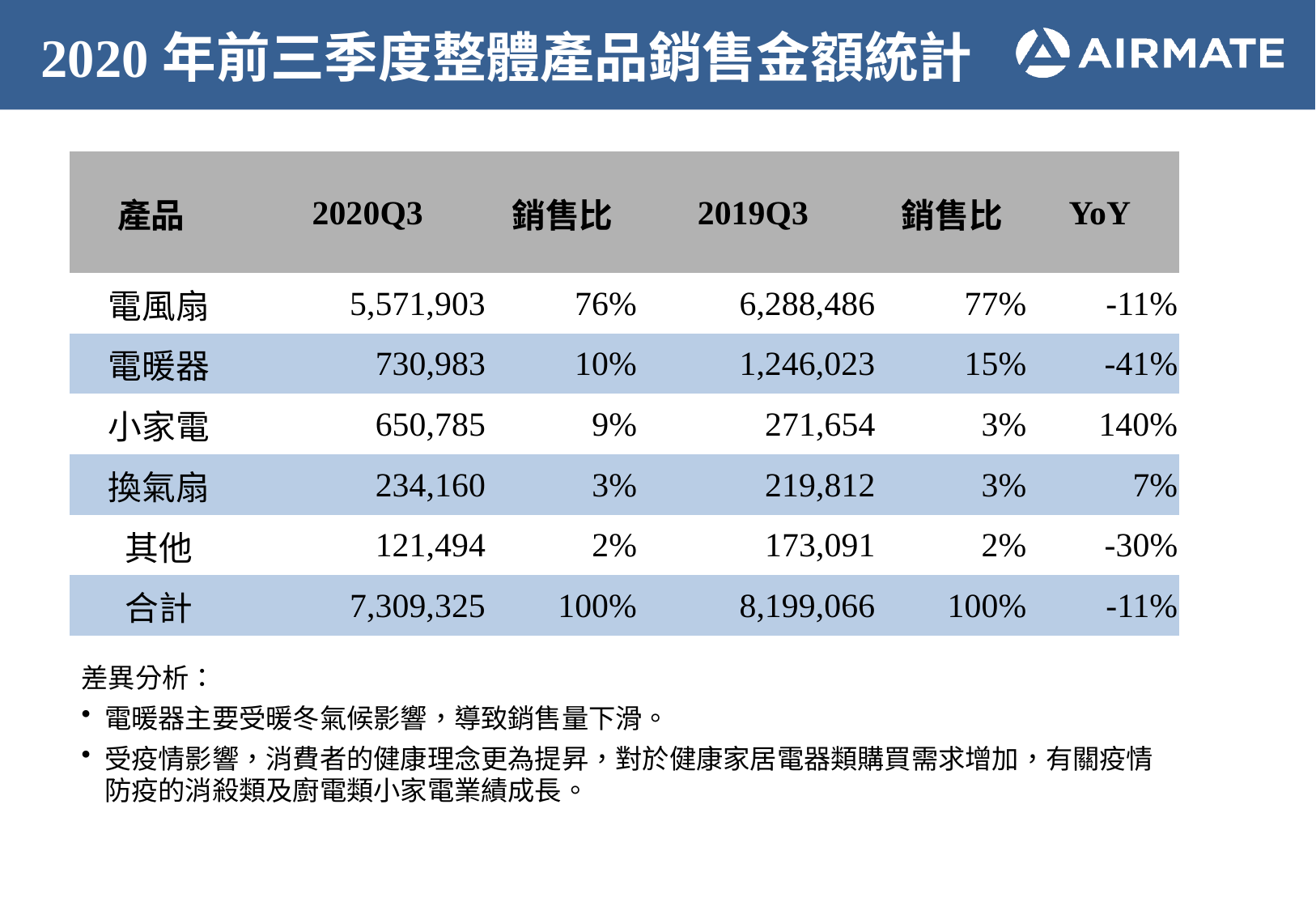

2020年前三季度整體產品銷售金額統計
| 產品 | 2020Q3 | 銷售比 | 2019Q3 | 銷售比 | YoY |
| --- | --- | --- | --- | --- | --- |
| 電風扇 | 5,571,903 | 76% | 6,288,486 | 77% | -11% |
| 電暖器 | 730,983 | 10% | 1,246,023 | 15% | -41% |
| 小家電 | 650,785 | 9% | 271,654 | 3% | 140% |
| 換氣扇 | 234,160 | 3% | 219,812 | 3% | 7% |
| 其他 | 121,494 | 2% | 173,091 | 2% | -30% |
| 合計 | 7,309,325 | 100% | 8,199,066 | 100% | -11% |
差異分析：
電暖器主要受暖冬氣候影響，導致銷售量下滑。
受疫情影響，消費者的健康理念更為提昇，對於健康家居電器類購買需求增加，有關疫情防疫的消殺類及廚電類小家電業績成長。

3